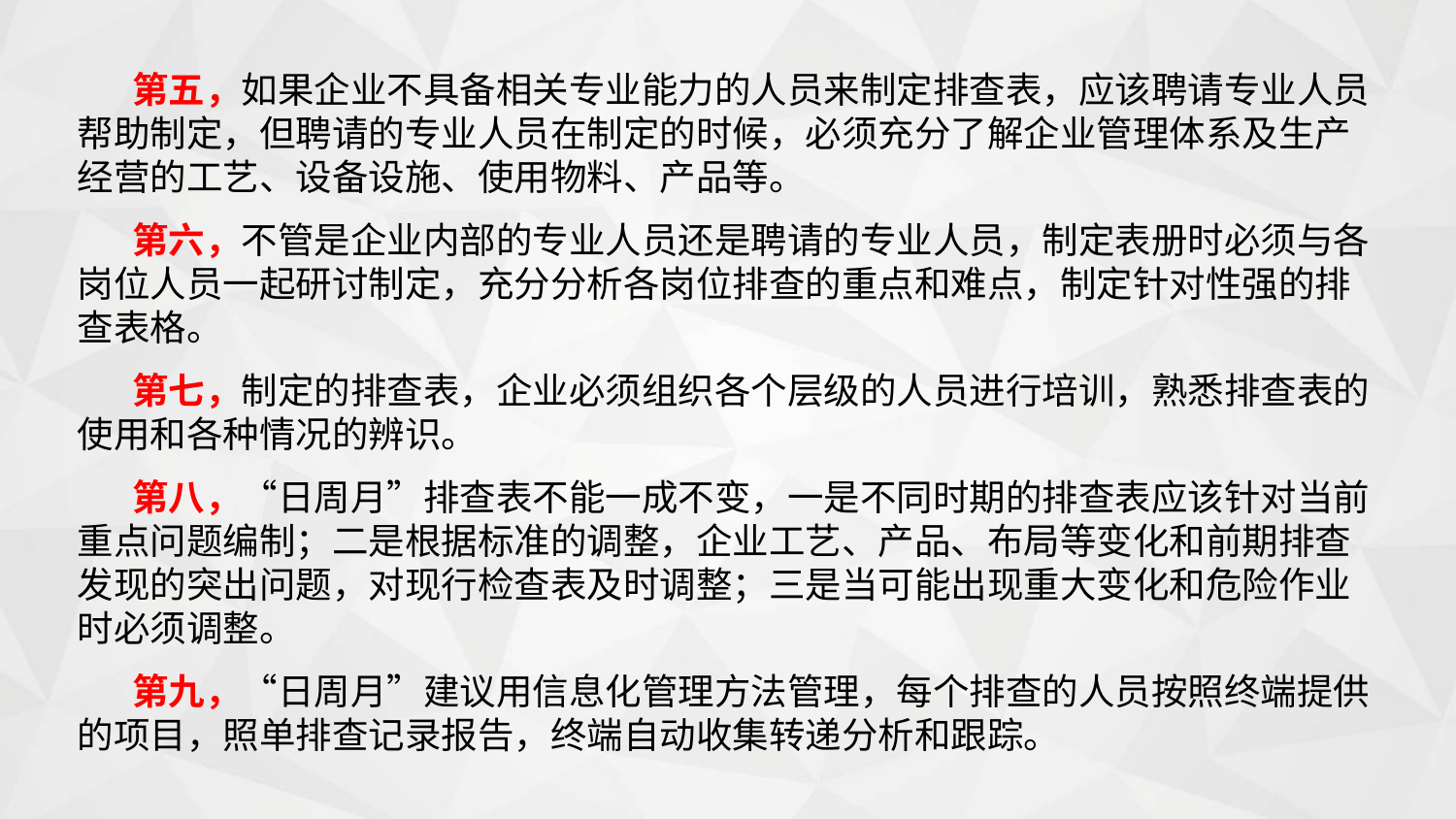

第五，如果企业不具备相关专业能力的人员来制定排查表，应该聘请专业人员帮助制定，但聘请的专业人员在制定的时候，必须充分了解企业管理体系及生产经营的工艺、设备设施、使用物料、产品等。

第六，不管是企业内部的专业人员还是聘请的专业人员，制定表册时必须与各岗位人员一起研讨制定，充分分析各岗位排查的重点和难点，制定针对性强的排查表格。

第七，制定的排查表，企业必须组织各个层级的人员进行培训，熟悉排查表的使用和各种情况的辨识。

第八，“日周月”排查表不能一成不变，一是不同时期的排查表应该针对当前重点问题编制；二是根据标准的调整，企业工艺、产品、布局等变化和前期排查发现的突出问题，对现行检查表及时调整；三是当可能出现重大变化和危险作业时必须调整。

第九，“日周月”建议用信息化管理方法管理，每个排查的人员按照终端提供的项目，照单排查记录报告，终端自动收集转递分析和跟踪。